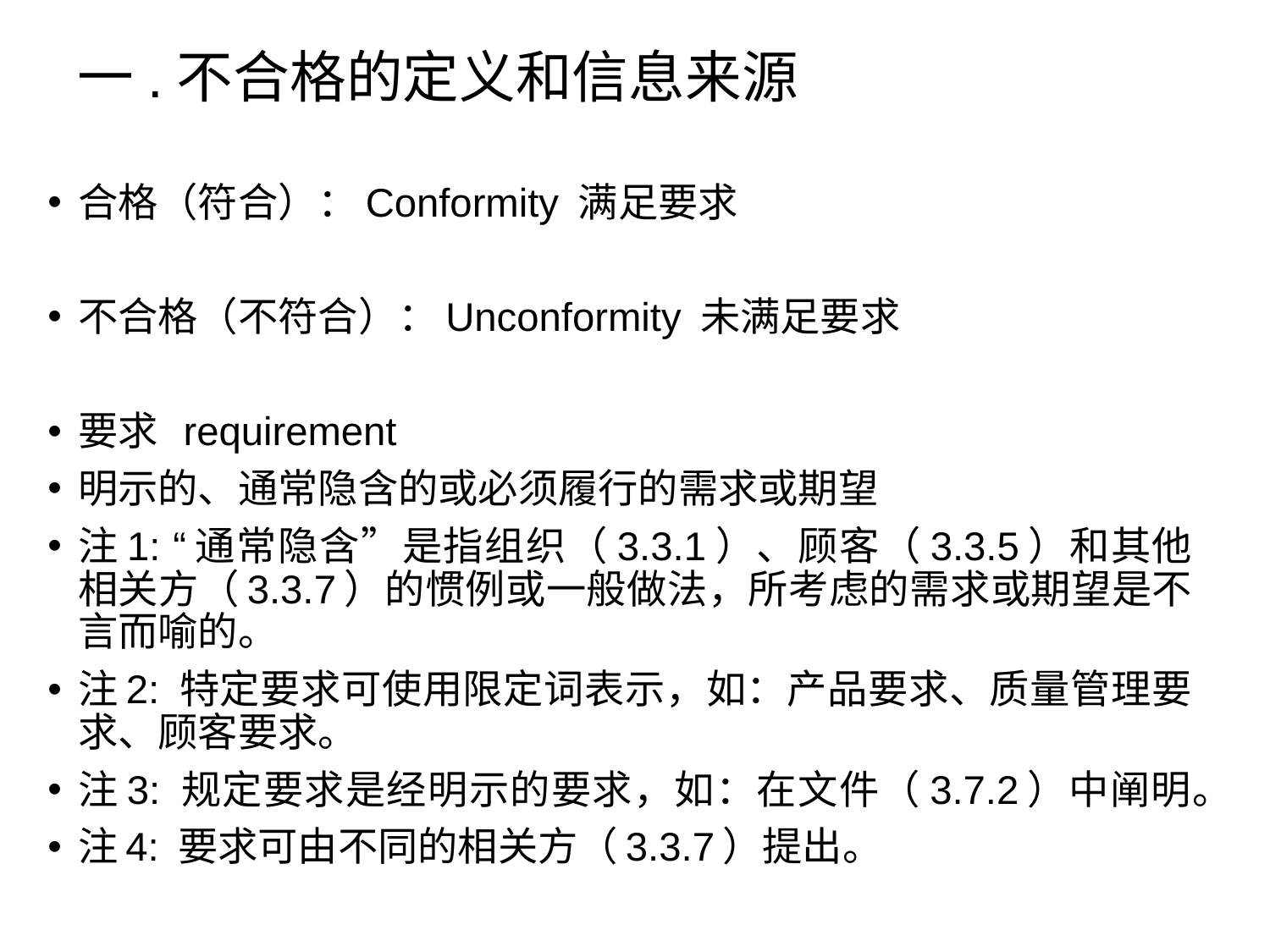

# 一.不合格的定义和信息来源
合格（符合）：Conformity 满足要求

不合格（不符合）：Unconformity 未满足要求

要求  requirement
明示的、通常隐含的或必须履行的需求或期望
注1: “通常隐含”是指组织（3.3.1）、顾客（3.3.5）和其他相关方（3.3.7）的惯例或一般做法，所考虑的需求或期望是不言而喻的。
注2: 特定要求可使用限定词表示，如：产品要求、质量管理要求、顾客要求。
注3: 规定要求是经明示的要求，如：在文件（3.7.2）中阐明。
注4: 要求可由不同的相关方（3.3.7）提出。